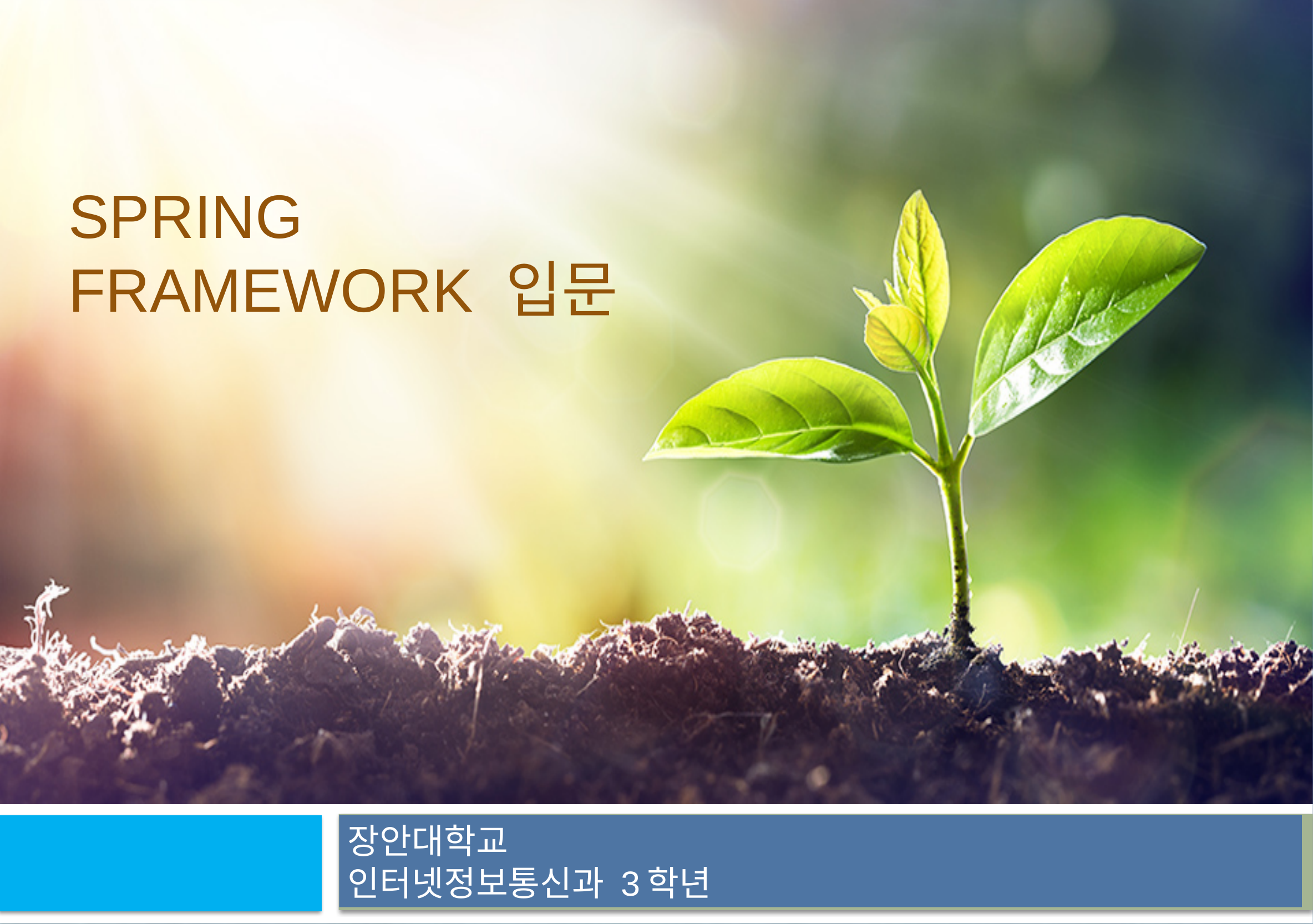

# Spring FRAMEWORK 입문
장안대학교
인터넷정보통신과 3학년